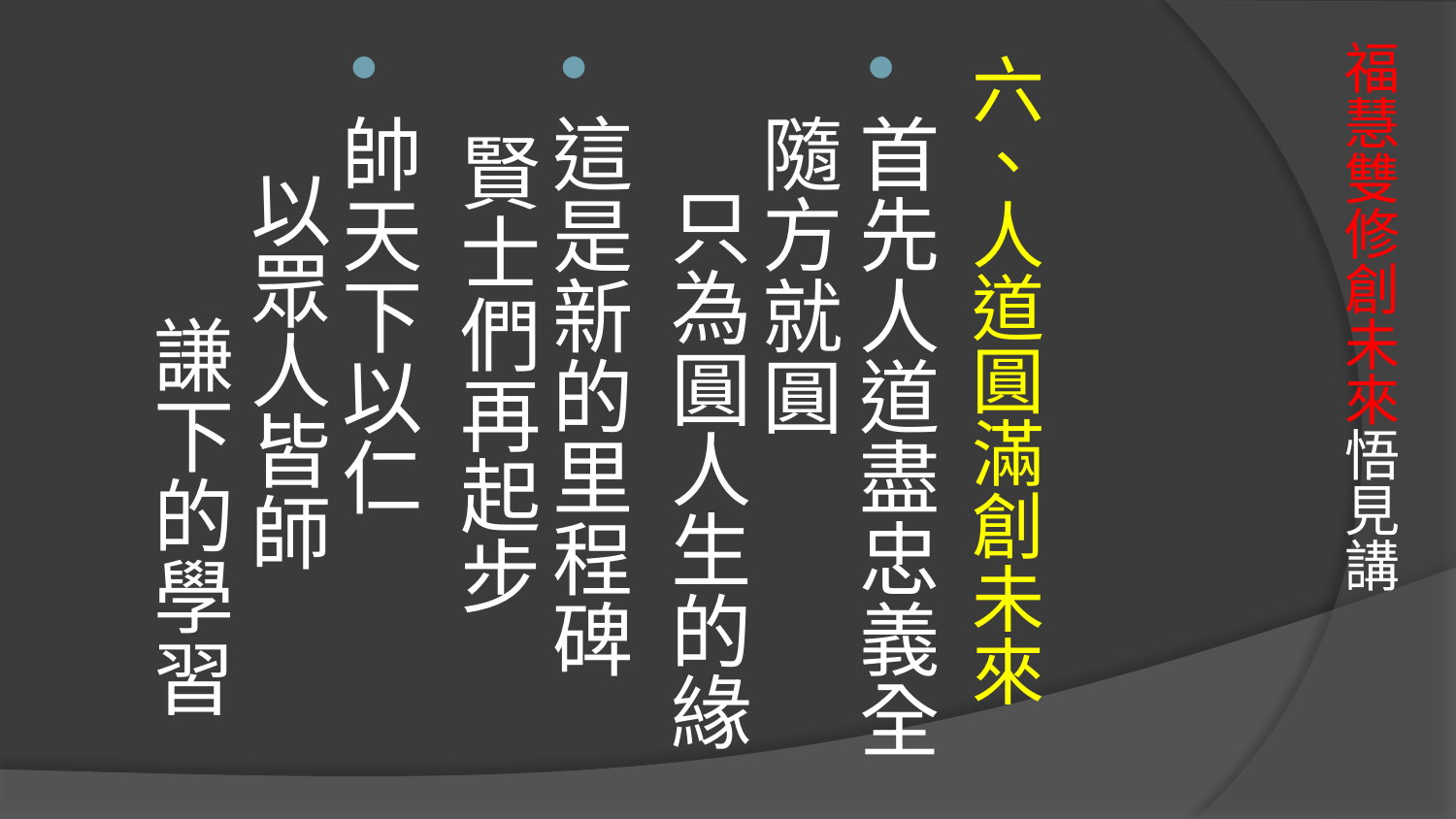

六、人道圓滿創未來
首先人道盡忠義全 隨方就圓                       只為圓人生的緣
這是新的里程碑　  賢士們再起步
帥天下以仁　             以眾人皆師　                  謙下的學習

# 福慧雙修創未來悟見講